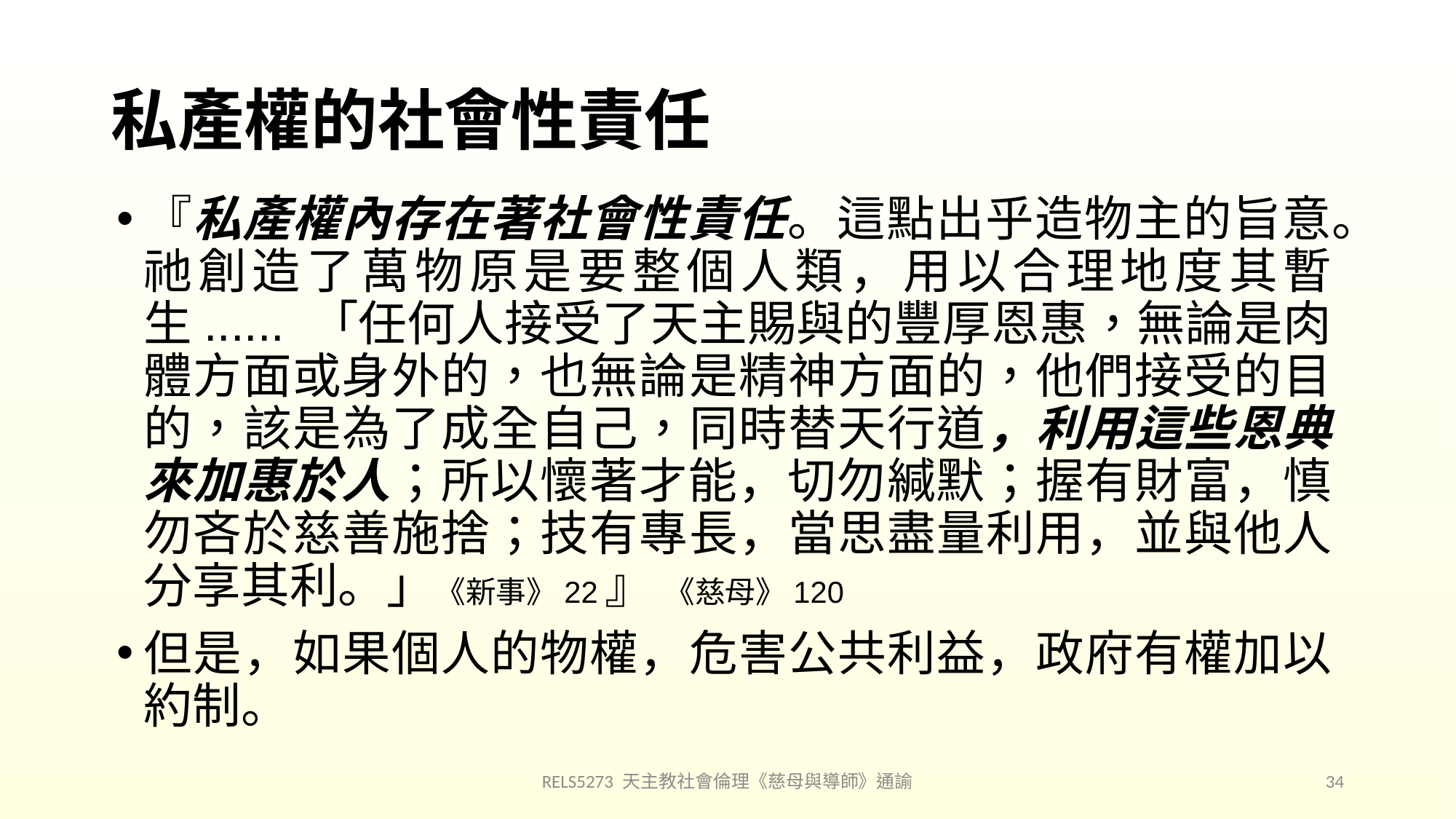

# 私產權的社會性責任
『私產權內存在著社會性責任。這點出乎造物主的旨意。祂創造了萬物原是要整個人類，用以合理地度其暫生...... 「任何人接受了天主賜與的豐厚恩惠，無論是肉體方面或身外的，也無論是精神方面的，他們接受的目的，該是為了成全自己，同時替天行道，利用這些恩典來加惠於人；所以懷著才能，切勿緘默；握有財富，慎勿吝於慈善施捨；技有專長，當思盡量利用，並與他人分享其利。」《新事》22』 《慈母》120
但是，如果個人的物權，危害公共利益，政府有權加以約制。
RELS5273 天主教社會倫理《慈母與導師》通諭
34